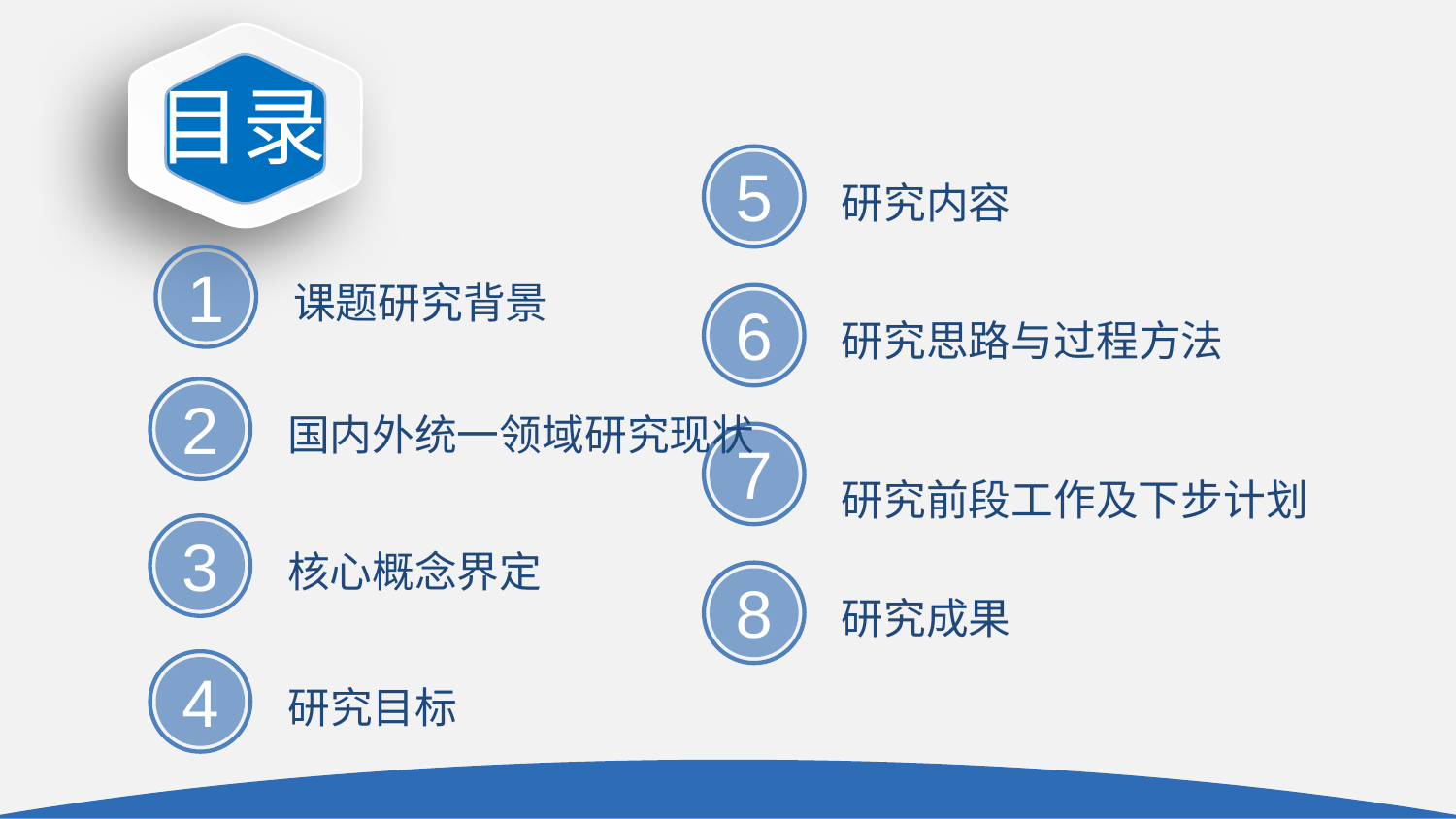

目录

5
研究内容

1
课题研究背景

6
研究思路与过程方法

2
国内外统一领域研究现状

7
研究前段工作及下步计划

3
核心概念界定

8
研究成果

4
研究目标